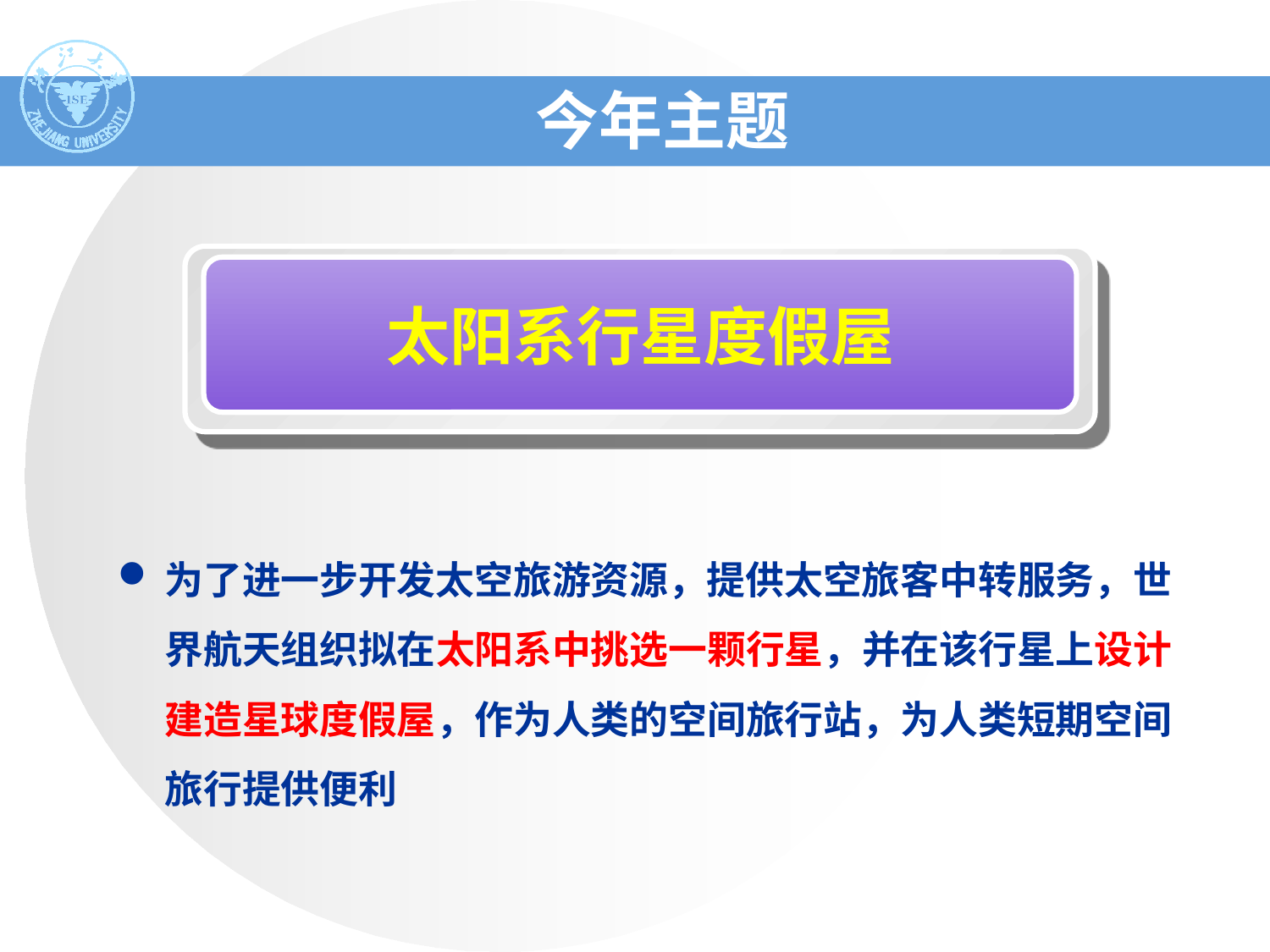

今年主题

太阳系行星度假屋
为了进一步开发太空旅游资源，提供太空旅客中转服务，世界航天组织拟在太阳系中挑选一颗行星，并在该行星上设计建造星球度假屋，作为人类的空间旅行站，为人类短期空间旅行提供便利